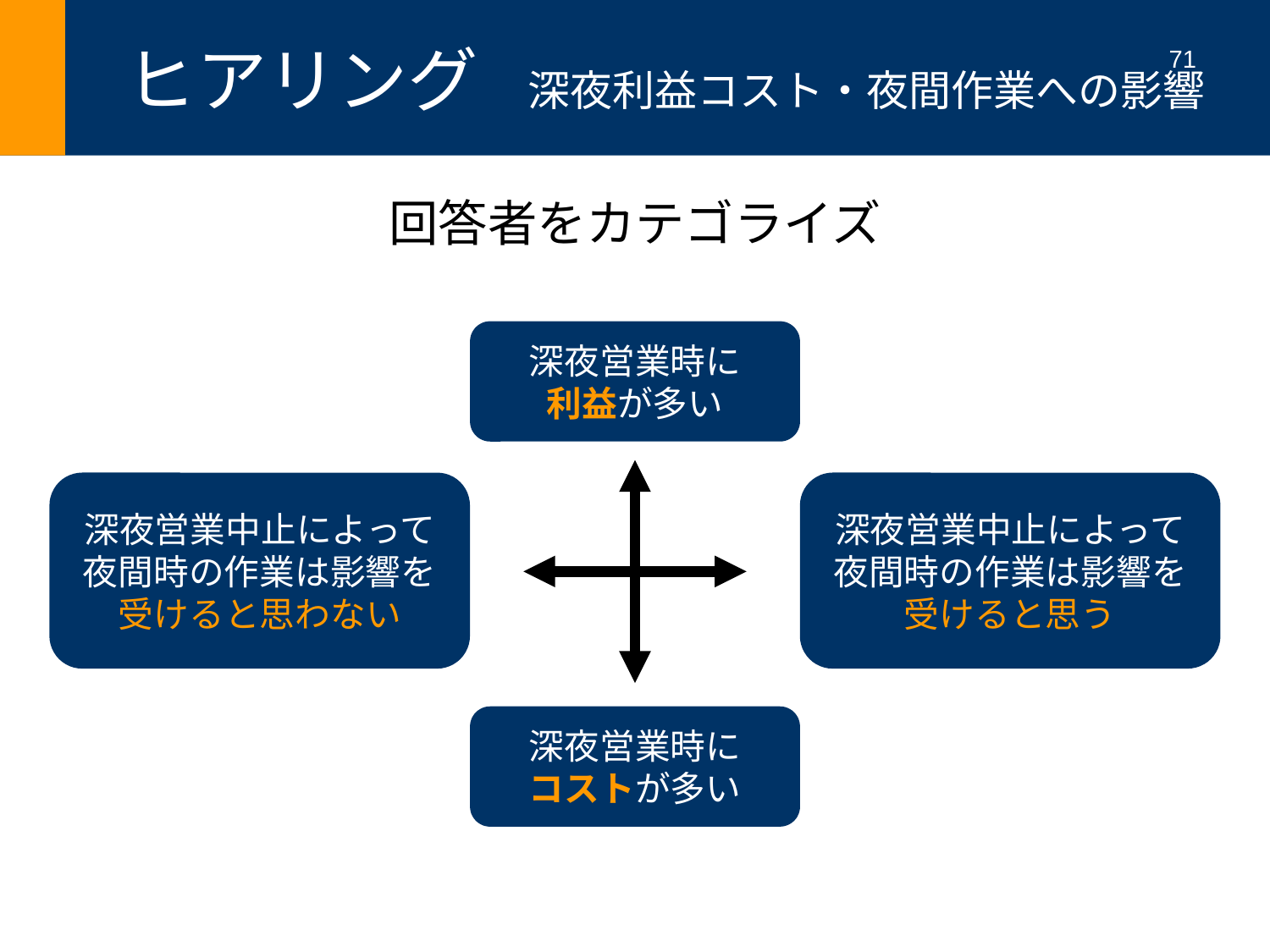

ヒアリング　深夜利益コスト・夜間作業への影響
71
回答者をカテゴライズ
深夜営業時に
利益が多い
深夜営業中止によって
夜間時の作業は影響を受けると思わない
深夜営業中止によって
夜間時の作業は影響を
受けると思う
深夜営業時に
コストが多い